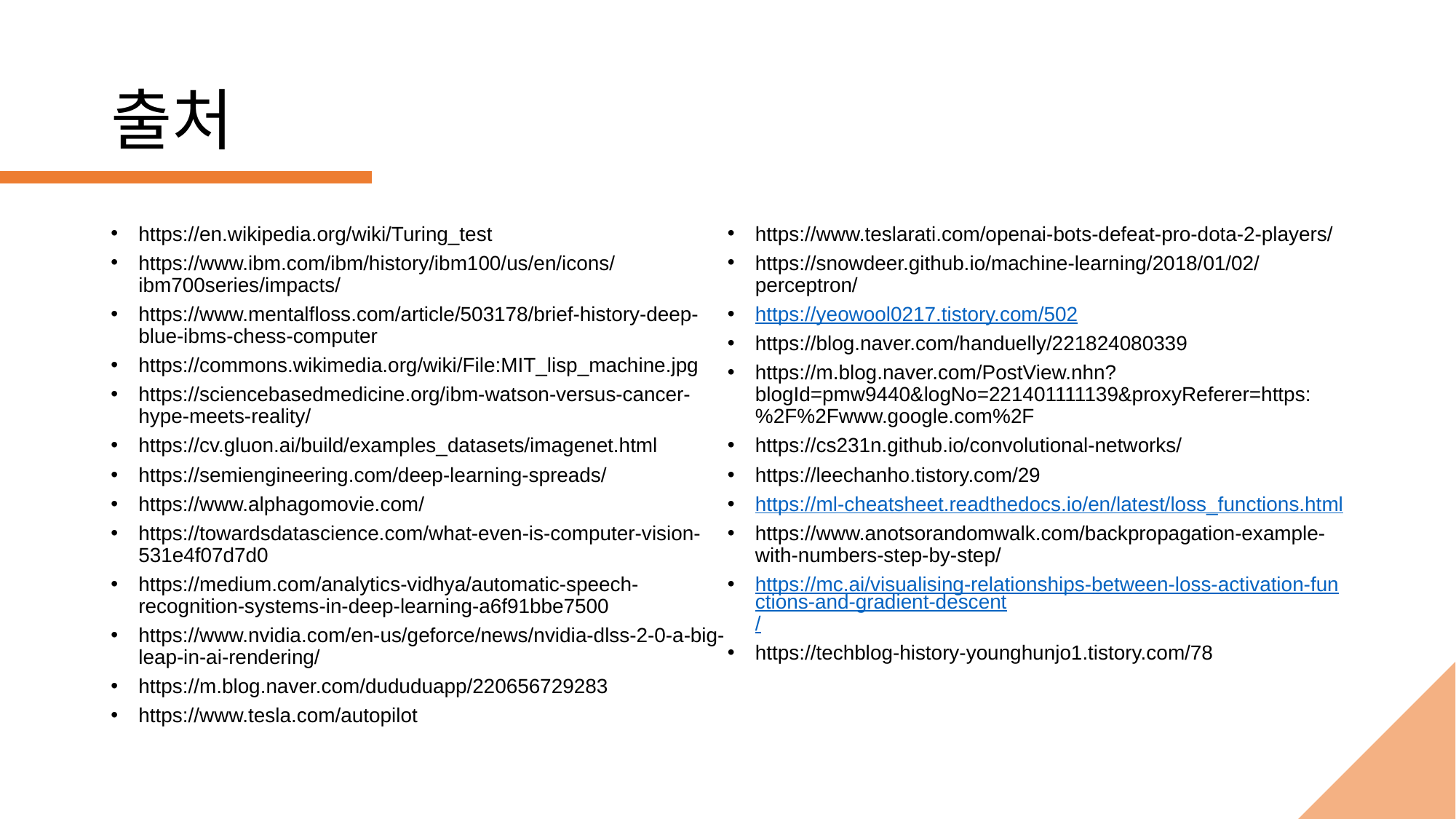

# 출처
https://en.wikipedia.org/wiki/Turing_test
https://www.ibm.com/ibm/history/ibm100/us/en/icons/ibm700series/impacts/
https://www.mentalfloss.com/article/503178/brief-history-deep-blue-ibms-chess-computer
https://commons.wikimedia.org/wiki/File:MIT_lisp_machine.jpg
https://sciencebasedmedicine.org/ibm-watson-versus-cancer-hype-meets-reality/
https://cv.gluon.ai/build/examples_datasets/imagenet.html
https://semiengineering.com/deep-learning-spreads/
https://www.alphagomovie.com/
https://towardsdatascience.com/what-even-is-computer-vision-531e4f07d7d0
https://medium.com/analytics-vidhya/automatic-speech-recognition-systems-in-deep-learning-a6f91bbe7500
https://www.nvidia.com/en-us/geforce/news/nvidia-dlss-2-0-a-big-leap-in-ai-rendering/
https://m.blog.naver.com/dududuapp/220656729283
https://www.tesla.com/autopilot
https://www.teslarati.com/openai-bots-defeat-pro-dota-2-players/
https://snowdeer.github.io/machine-learning/2018/01/02/perceptron/
https://yeowool0217.tistory.com/502
https://blog.naver.com/handuelly/221824080339
https://m.blog.naver.com/PostView.nhn?blogId=pmw9440&logNo=221401111139&proxyReferer=https:%2F%2Fwww.google.com%2F
https://cs231n.github.io/convolutional-networks/
https://leechanho.tistory.com/29
https://ml-cheatsheet.readthedocs.io/en/latest/loss_functions.html
https://www.anotsorandomwalk.com/backpropagation-example-with-numbers-step-by-step/
https://mc.ai/visualising-relationships-between-loss-activation-functions-and-gradient-descent/
https://techblog-history-younghunjo1.tistory.com/78